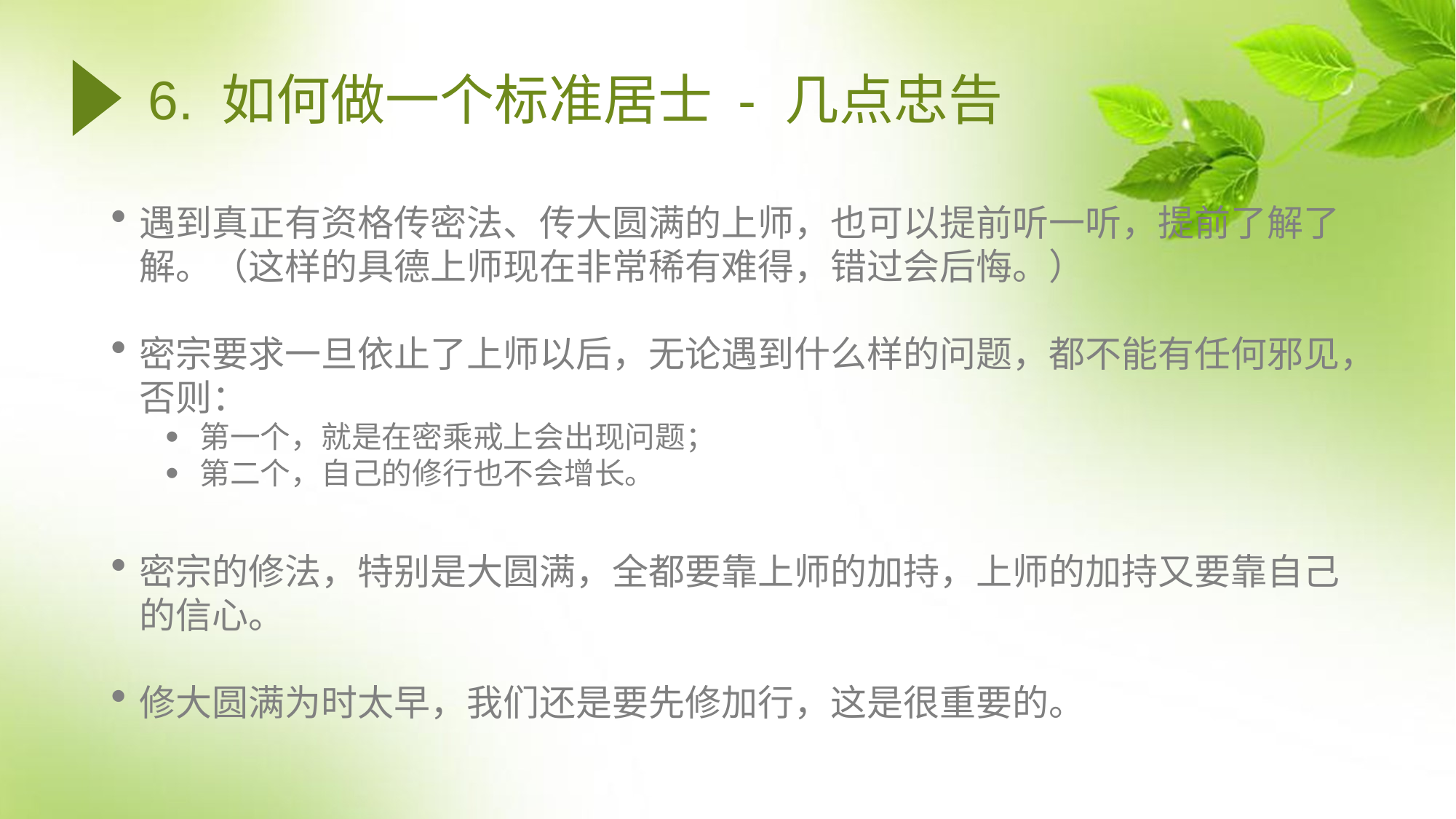

# 6. 如何做一个标准居士 - 几点忠告
遇到真正有资格传密法、传大圆满的上师，也可以提前听一听，提前了解了解。（这样的具德上师现在非常稀有难得，错过会后悔。）

密宗要求一旦依止了上师以后，无论遇到什么样的问题，都不能有任何邪见，否则：
第一个，就是在密乘戒上会出现问题；
第二个，自己的修行也不会增长。

密宗的修法，特别是大圆满，全都要靠上师的加持，上师的加持又要靠自己的信心。

修大圆满为时太早，我们还是要先修加行，这是很重要的。